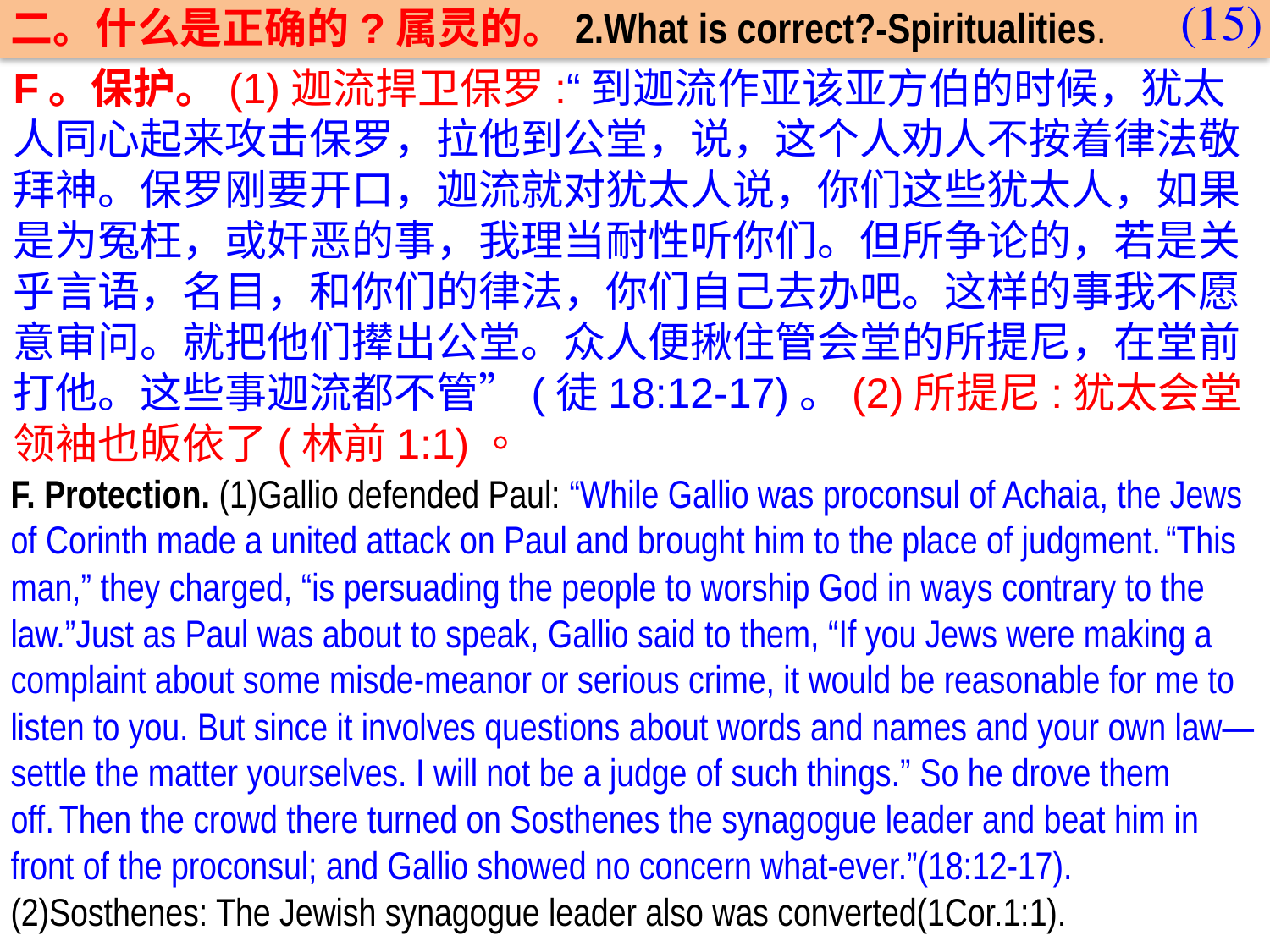

(15)
二。什么是正确的?属灵的。2.What is correct?-Spiritualities.

F。保护。(1)迦流捍卫保罗:“到迦流作亚该亚方伯的时候，犹太人同心起来攻击保罗，拉他到公堂，说，这个人劝人不按着律法敬拜神。保罗刚要开口，迦流就对犹太人说，你们这些犹太人，如果是为冤枉，或奸恶的事，我理当耐性听你们。但所争论的，若是关乎言语，名目，和你们的律法，你们自己去办吧。这样的事我不愿意审问。就把他们撵出公堂。众人便揪住管会堂的所提尼，在堂前打他。这些事迦流都不管”(徒18:12-17)。(2)所提尼:犹太会堂领袖也皈依了(林前1:1)。
F. Protection. (1)Gallio defended Paul: “While Gallio was proconsul of Achaia, the Jews of Corinth made a united attack on Paul and brought him to the place of judgment. “This man,” they charged, “is persuading the people to worship God in ways contrary to the law.”Just as Paul was about to speak, Gallio said to them, “If you Jews were making a complaint about some misde-meanor or serious crime, it would be reasonable for me to listen to you. But since it involves questions about words and names and your own law—settle the matter yourselves. I will not be a judge of such things.” So he drove them off. Then the crowd there turned on Sosthenes the synagogue leader and beat him in front of the proconsul; and Gallio showed no concern what-ever.”(18:12-17). (2)Sosthenes: The Jewish synagogue leader also was converted(1Cor.1:1).